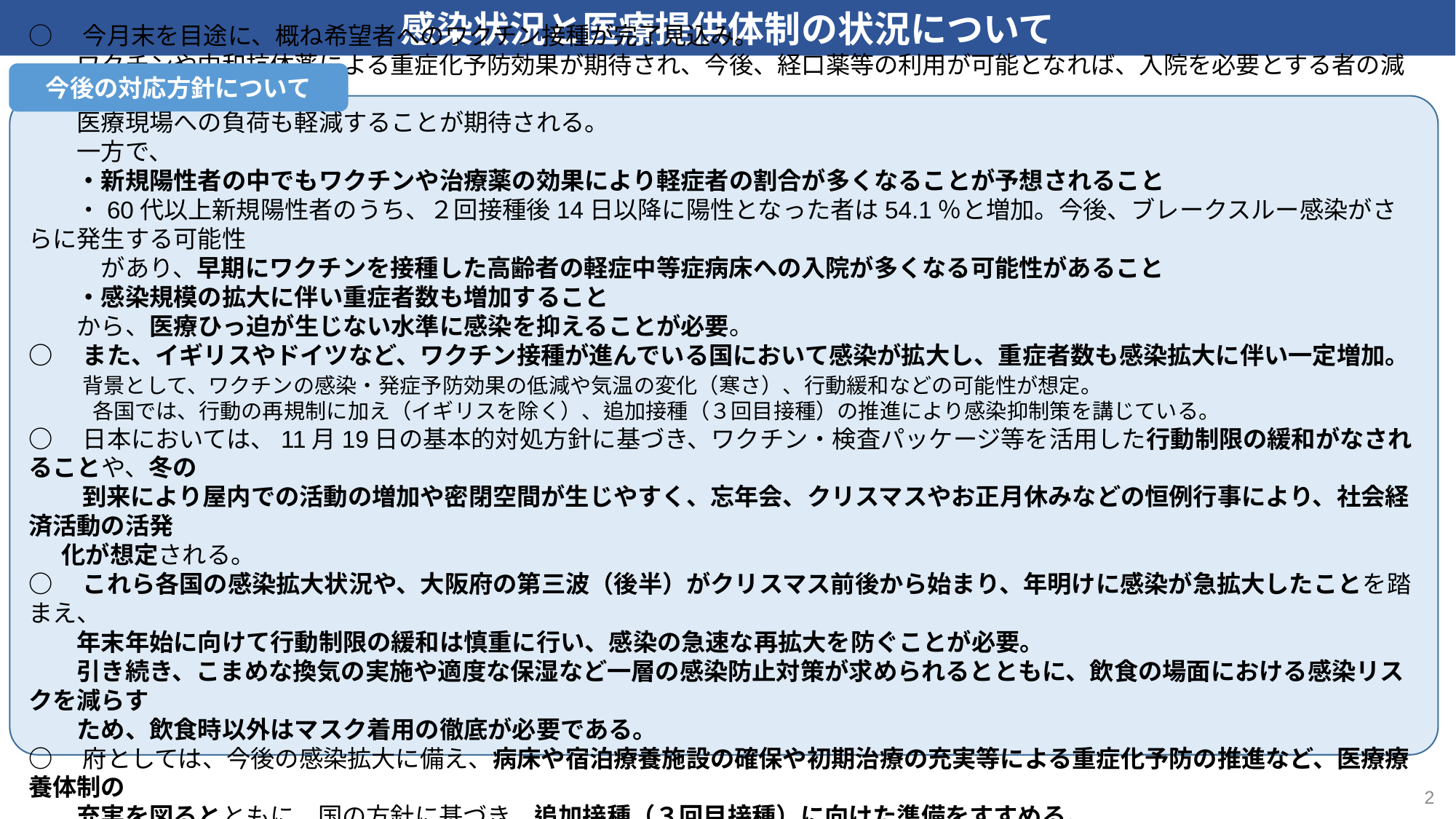

感染状況と医療提供体制の状況について
今後の対応方針について
○　今月末を目途に、概ね希望者へのワクチン接種が完了見込み。
　　ワクチンや中和抗体薬による重症化予防効果が期待され、今後、経口薬等の利用が可能となれば、入院を必要とする者の減少が見込まれ、
　　医療現場への負荷も軽減することが期待される。
　　一方で、
　　・新規陽性者の中でもワクチンや治療薬の効果により軽症者の割合が多くなることが予想されること
　　・60代以上新規陽性者のうち、２回接種後14日以降に陽性となった者は54.1％と増加。今後、ブレークスルー感染がさらに発生する可能性
　　　があり、早期にワクチンを接種した高齢者の軽症中等症病床への入院が多くなる可能性があること
　　・感染規模の拡大に伴い重症者数も増加すること
　　から、医療ひっ迫が生じない水準に感染を抑えることが必要。
○　また、イギリスやドイツなど、ワクチン接種が進んでいる国において感染が拡大し、重症者数も感染拡大に伴い一定増加。
　　 背景として、ワクチンの感染・発症予防効果の低減や気温の変化（寒さ）、行動緩和などの可能性が想定。
　　　各国では、行動の再規制に加え（イギリスを除く）、追加接種（３回目接種）の推進により感染抑制策を講じている。
○　日本においては、11月19日の基本的対処方針に基づき、ワクチン・検査パッケージ等を活用した行動制限の緩和がなされることや、冬の
　　 到来により屋内での活動の増加や密閉空間が生じやすく、忘年会、クリスマスやお正月休みなどの恒例行事により、社会経済活動の活発
     化が想定される。
○　これら各国の感染拡大状況や、大阪府の第三波（後半）がクリスマス前後から始まり、年明けに感染が急拡大したことを踏まえ、
　　年末年始に向けて行動制限の緩和は慎重に行い、感染の急速な再拡大を防ぐことが必要。
　　引き続き、こまめな換気の実施や適度な保湿など一層の感染防止対策が求められるとともに、飲食の場面における感染リスクを減らす
　　ため、飲食時以外はマスク着用の徹底が必要である。
○　府としては、今後の感染拡大に備え、病床や宿泊療養施設の確保や初期治療の充実等による重症化予防の推進など、医療療養体制の
　　充実を図るとともに、国の方針に基づき、追加接種（３回目接種）に向けた準備をすすめる。
2